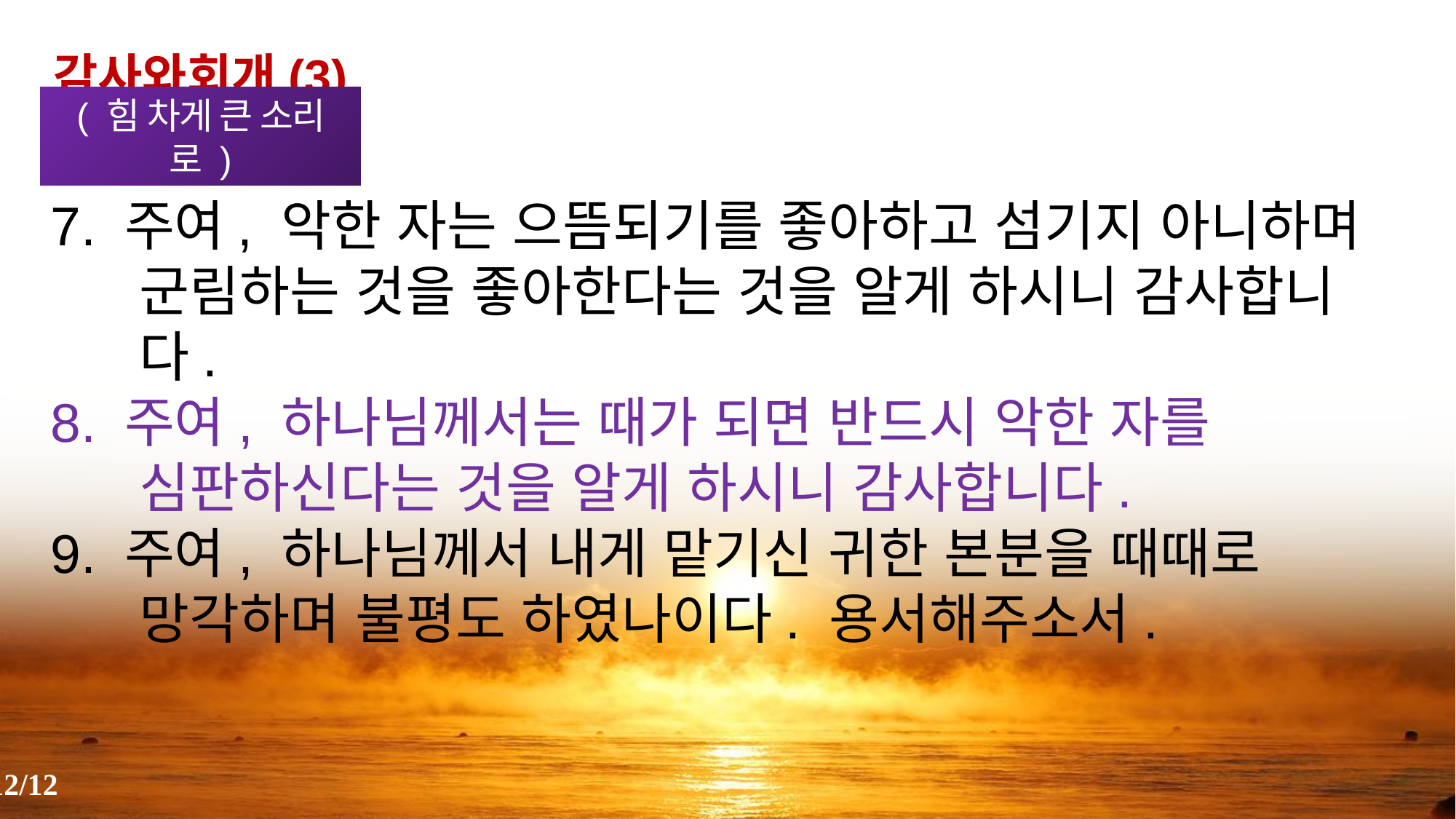

감사와회개(3)

( 힘 차게 큰 소리로 )
7. 주여, 악한 자는 으뜸되기를 좋아하고 섬기지 아니하며 군림하는 것을 좋아한다는 것을 알게 하시니 감사합니다.
8. 주여, 하나님께서는 때가 되면 반드시 악한 자를 심판하신다는 것을 알게 하시니 감사합니다.
9. 주여, 하나님께서 내게 맡기신 귀한 본분을 때때로 망각하며 불평도 하였나이다. 용서해주소서.